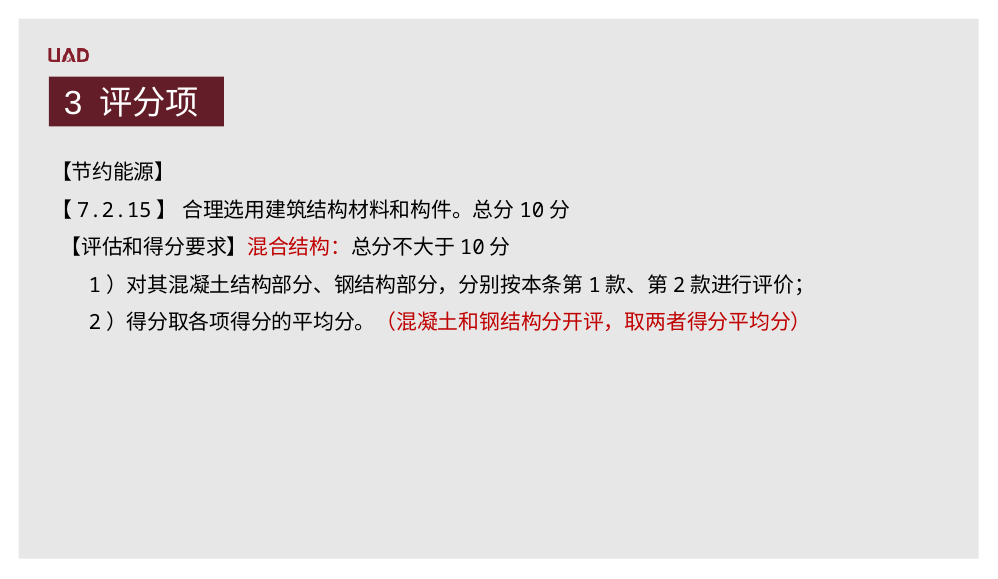

3 评分项
【节约能源】
【7.2.15】 合理选用建筑结构材料和构件。总分10分
 【评估和得分要求】混合结构：总分不大于10分
   1）对其混凝土结构部分、钢结构部分，分别按本条第1款、第2款进行评价；
   2）得分取各项得分的平均分。（混凝土和钢结构分开评，取两者得分平均分）